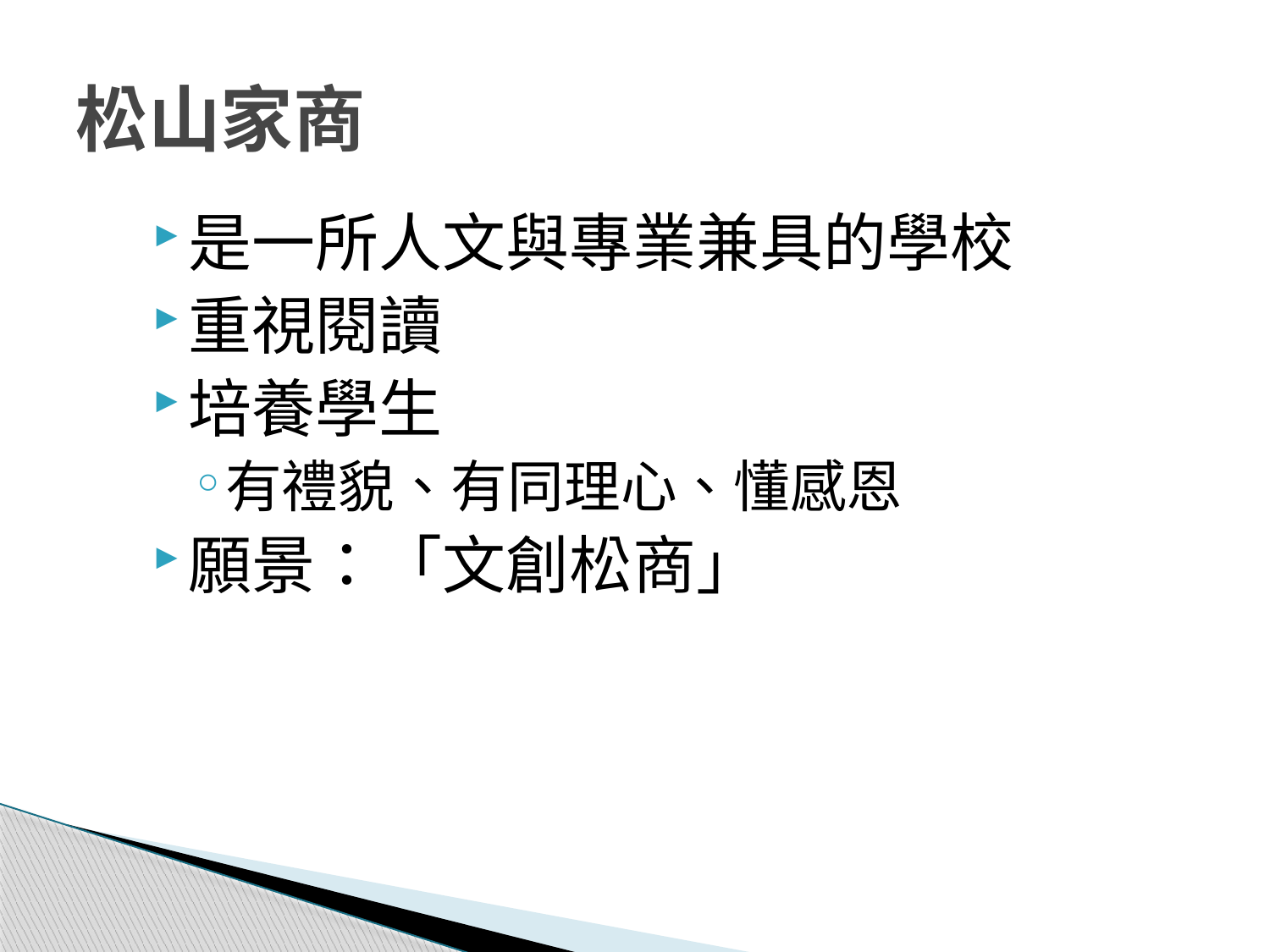

# 松山家商
是一所人文與專業兼具的學校
重視閱讀
培養學生
有禮貌、有同理心、懂感恩
願景：「文創松商」